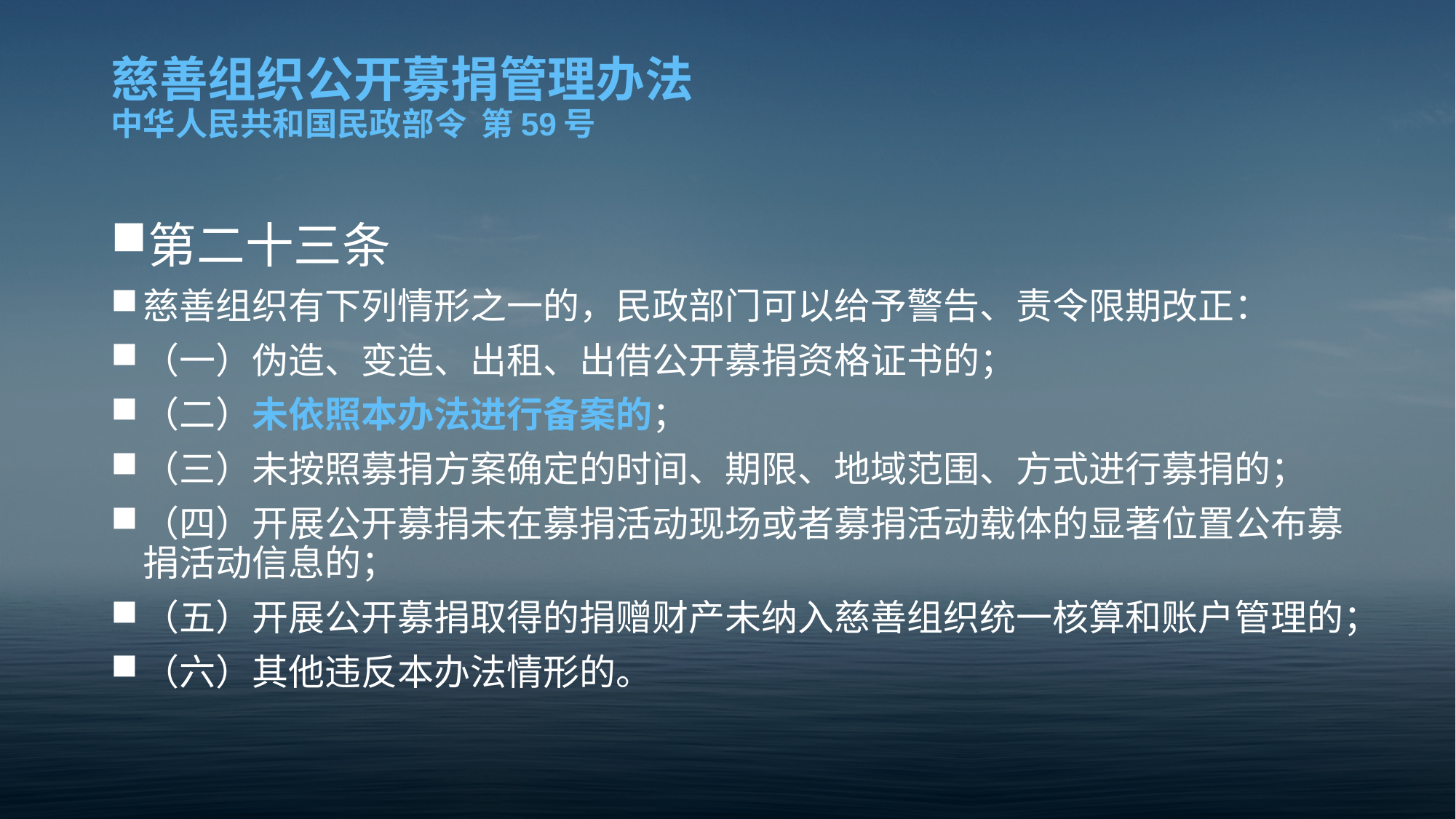

# 慈善组织公开募捐管理办法 中华人民共和国民政部令  第59号
第二十三条
慈善组织有下列情形之一的，民政部门可以给予警告、责令限期改正：
（一）伪造、变造、出租、出借公开募捐资格证书的；
（二）未依照本办法进行备案的；
（三）未按照募捐方案确定的时间、期限、地域范围、方式进行募捐的；
（四）开展公开募捐未在募捐活动现场或者募捐活动载体的显著位置公布募捐活动信息的；
（五）开展公开募捐取得的捐赠财产未纳入慈善组织统一核算和账户管理的；
（六）其他违反本办法情形的。